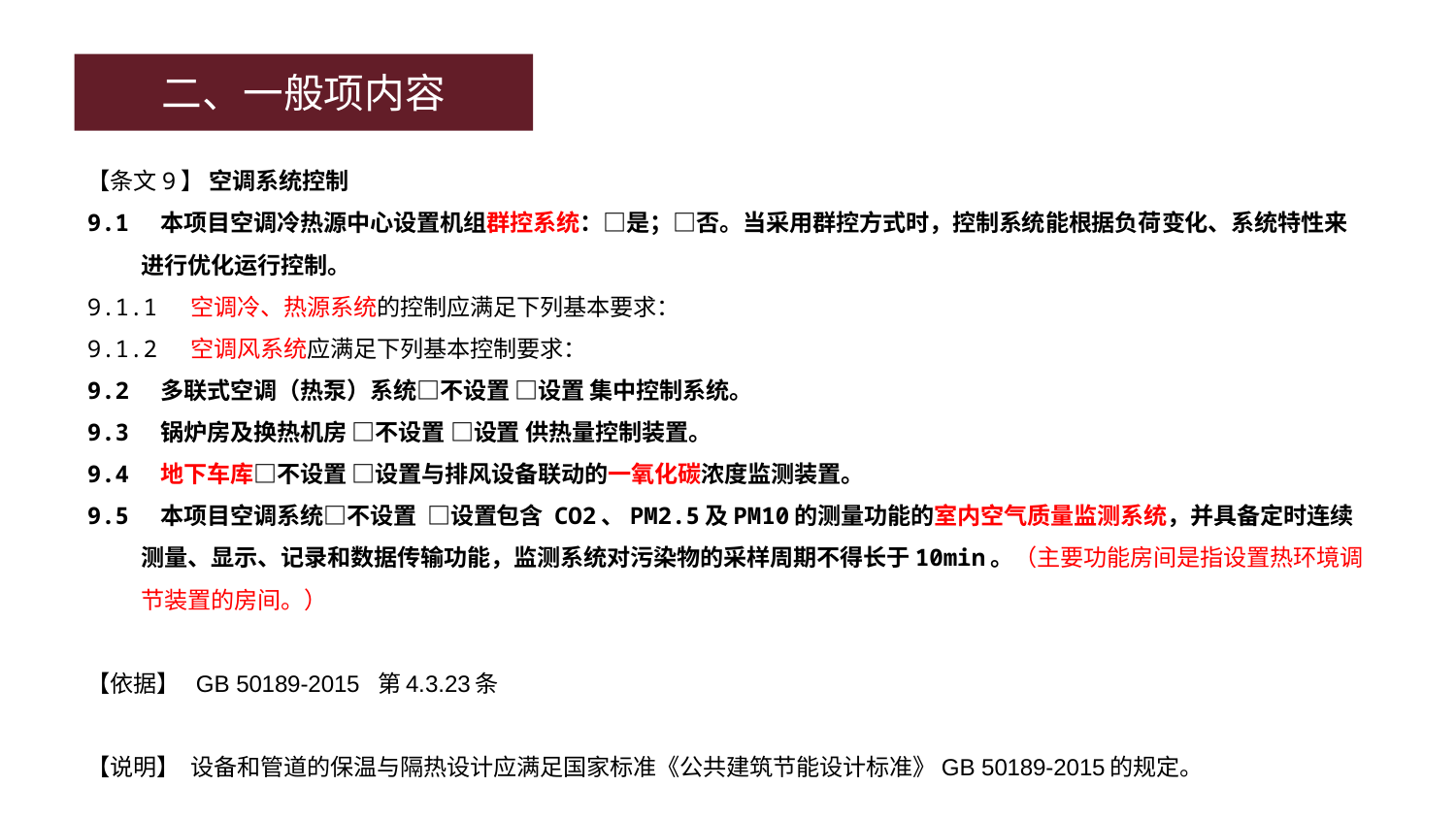

二、一般项内容
【条文9】 空调系统控制
9.1	 本项目空调冷热源中心设置机组群控系统：□是；□否。当采用群控方式时，控制系统能根据负荷变化、系统特性来进行优化运行控制。
9.1.1  空调冷、热源系统的控制应满足下列基本要求：
9.1.2  空调风系统应满足下列基本控制要求：
9.2	 多联式空调（热泵）系统□不设置 □设置 集中控制系统。
9.3	 锅炉房及换热机房 □不设置 □设置 供热量控制装置。
9.4	 地下车库□不设置 □设置与排风设备联动的一氧化碳浓度监测装置。
9.5	 本项目空调系统□不设置  □设置包含 CO2、PM2.5及PM10的测量功能的室内空气质量监测系统，并具备定时连续测量、显示、记录和数据传输功能，监测系统对污染物的采样周期不得长于10min。（主要功能房间是指设置热环境调节装置的房间。）

【依据】  GB 50189-2015  第4.3.23条

【说明】  设备和管道的保温与隔热设计应满足国家标准《公共建筑节能设计标准》GB 50189-2015的规定。